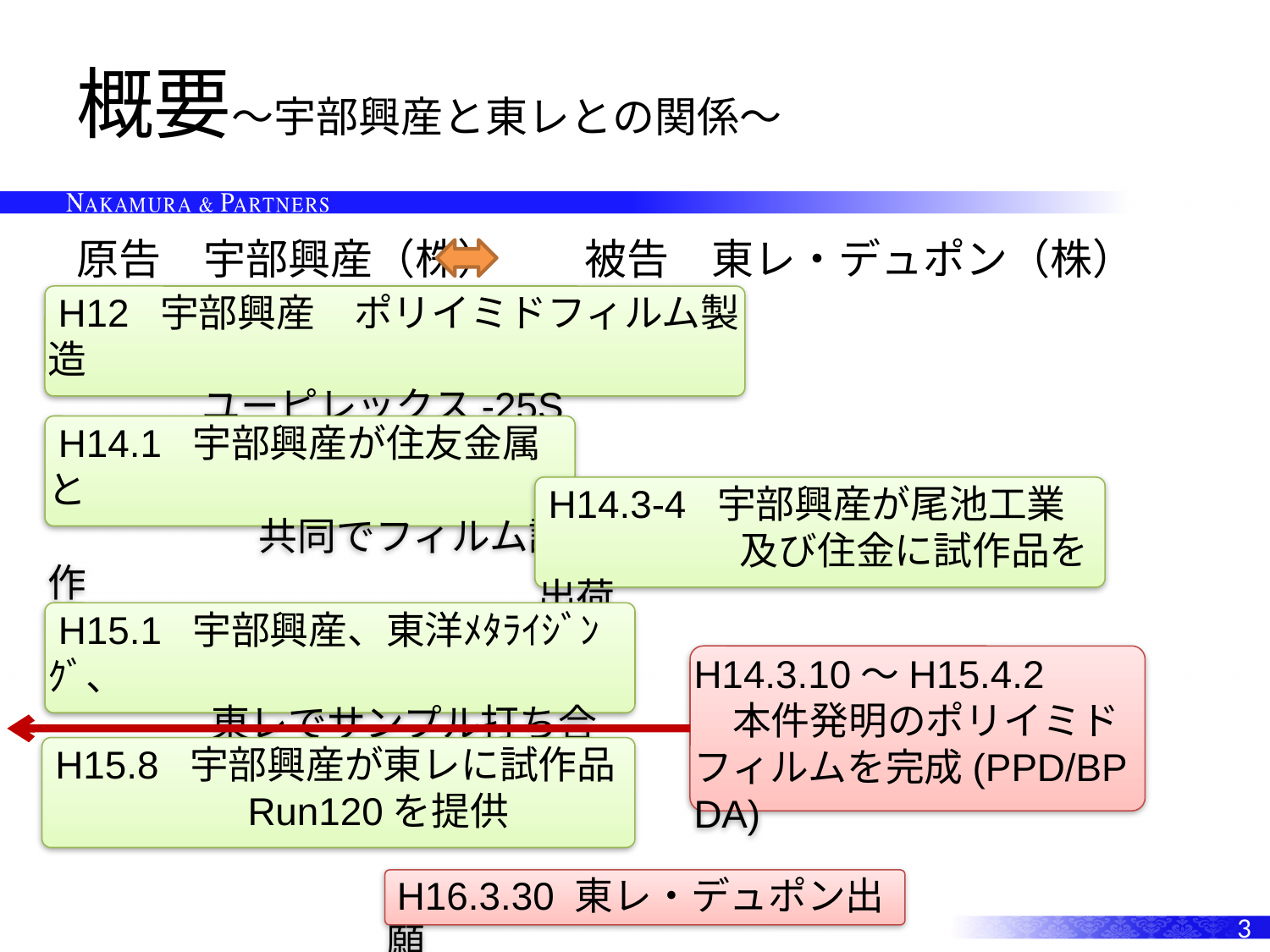

# 概要～宇部興産と東レとの関係～
原告　宇部興産（株）　　被告　東レ・デュポン（株）　［特許権者］

 H12  宇部興産　ポリイミドフィルム製造
　　　　ユーピレックス-25S
 H14.1  宇部興産が住友金属と
 　　　　　共同でフィルム試作
 H14.3-4  宇部興産が尾池工業
　　　　　 及び住金に試作品を出荷
 H15.1  宇部興産、東洋ﾒﾀﾗｲｼﾞﾝｸﾞ、
　　　　 東レでサンプル打ち合わせ
H14.3.10～H15.4.2
　本件発明のポリイミドフィルムを完成(PPD/BPDA)

 H15.8  宇部興産が東レに試作品
　　　　　Run120を提供
 H16.3.30 東レ・デュポン出願

3